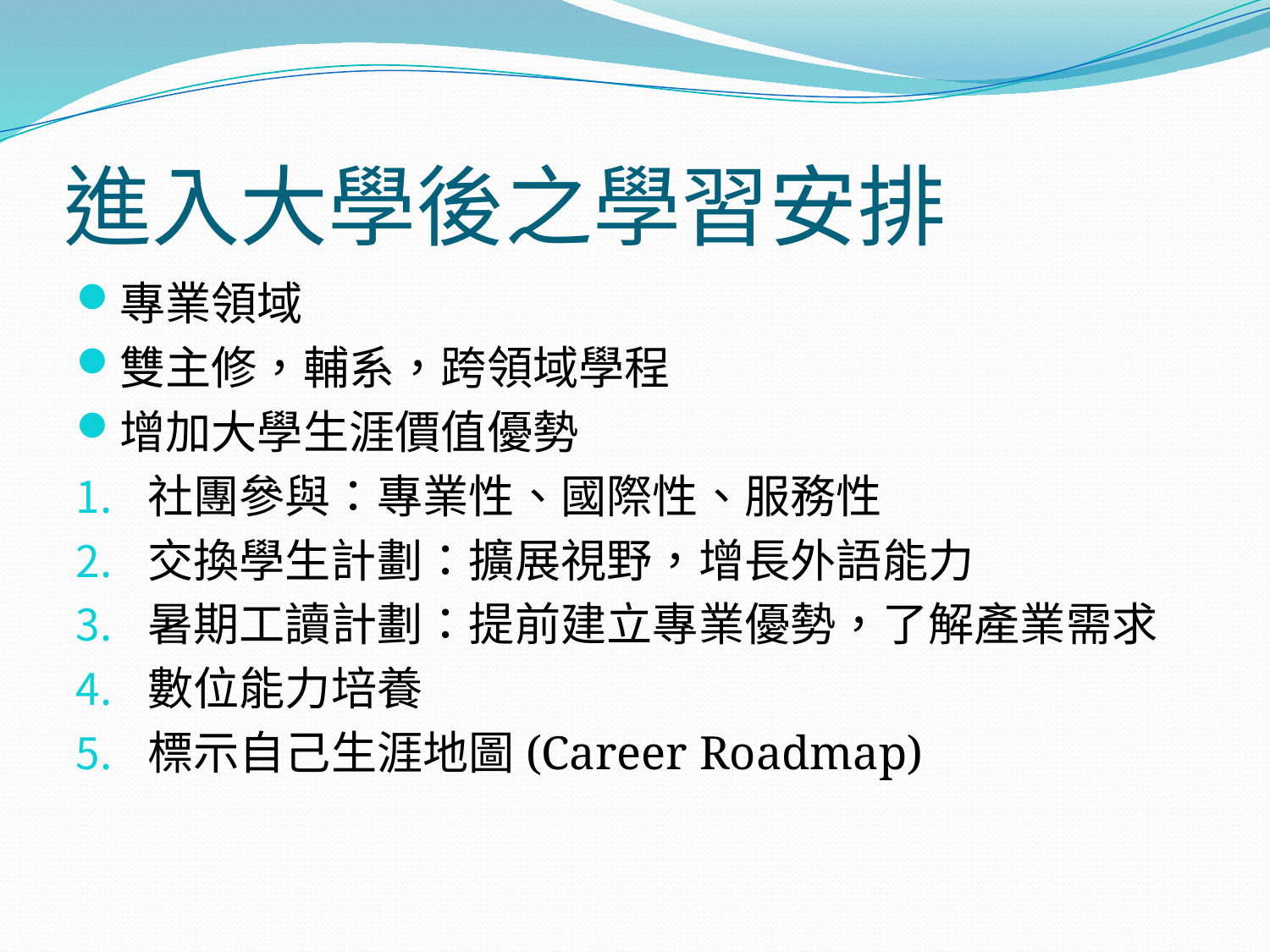

# 進入大學後之學習安排
專業領域
雙主修，輔系，跨領域學程
增加大學生涯價值優勢
社團參與：專業性、國際性、服務性
交換學生計劃：擴展視野，增長外語能力
暑期工讀計劃：提前建立專業優勢，了解產業需求
數位能力培養
標示自己生涯地圖(Career Roadmap)